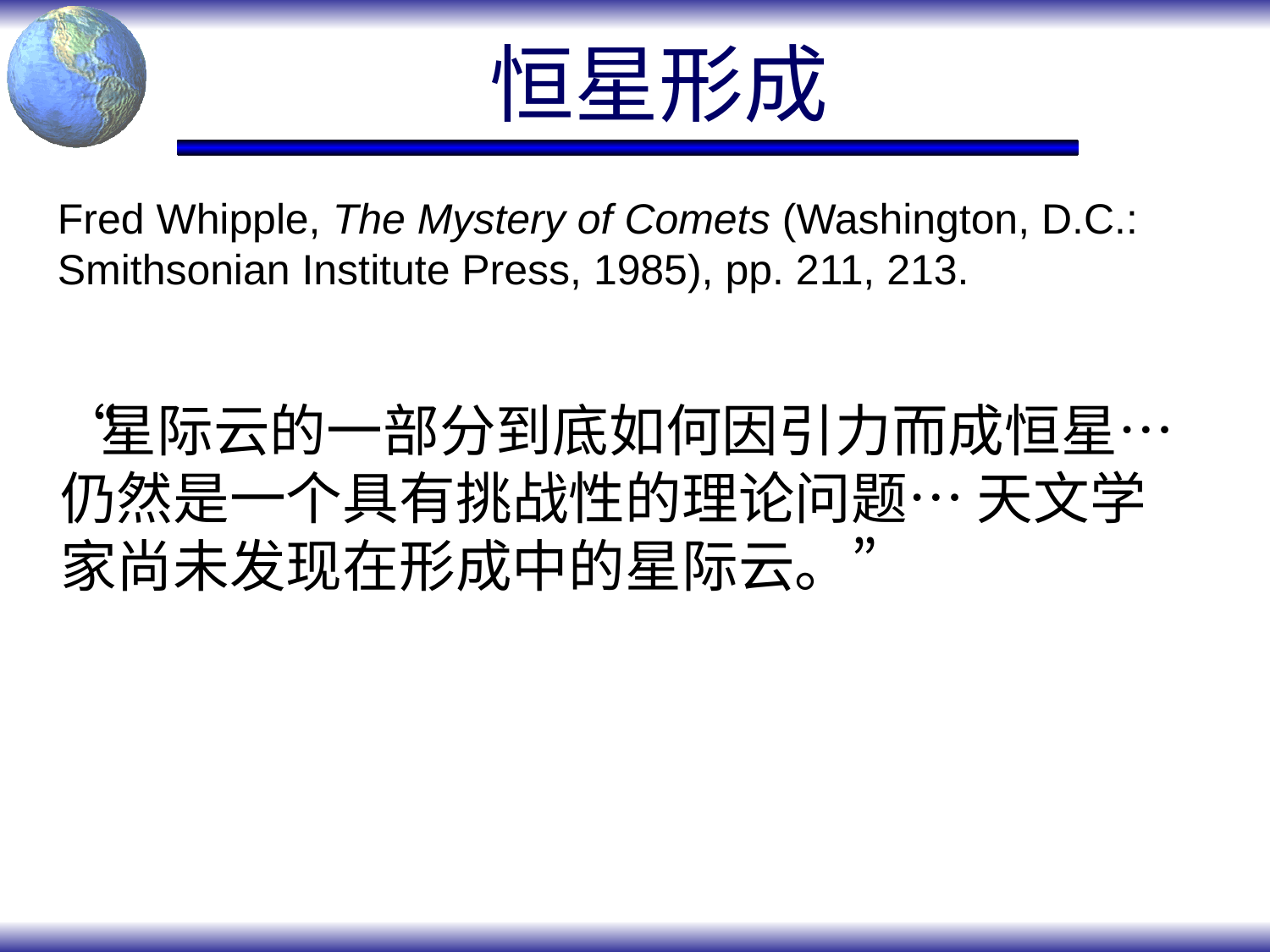

# 恒星形成
Fred Whipple, The Mystery of Comets (Washington, D.C.: Smithsonian Institute Press, 1985), pp. 211, 213.
“星际云的一部分到底如何因引力而成恒星… 仍然是一个具有挑战性的理论问题… 天文学家尚未发现在形成中的星际云。”